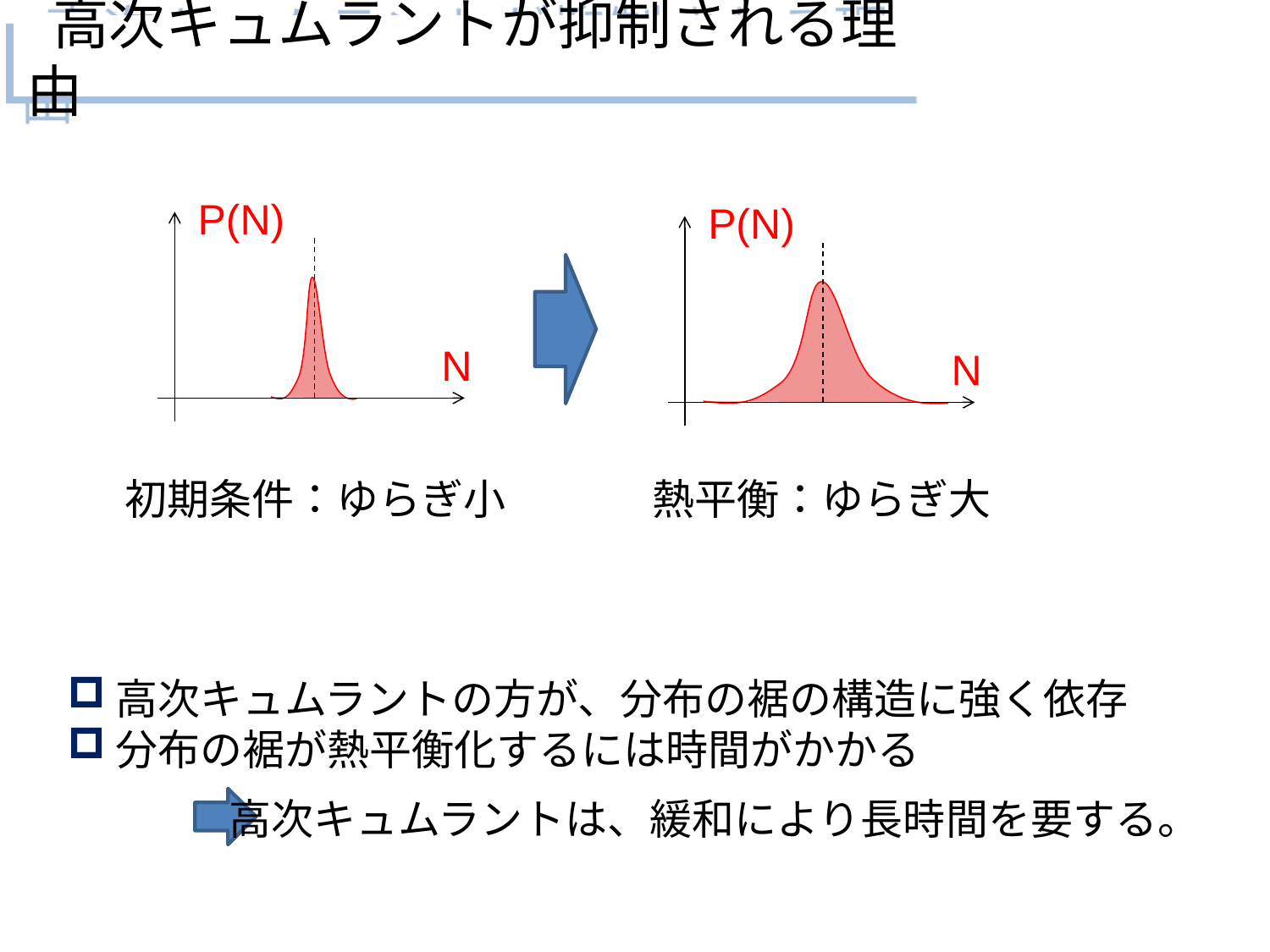

# 高次キュムラントが抑制される理由
P(N)
P(N)

N
N
初期条件：ゆらぎ小
熱平衡：ゆらぎ大
高次キュムラントの方が、分布の裾の構造に強く依存
分布の裾が熱平衡化するには時間がかかる
高次キュムラントは、緩和により長時間を要する。